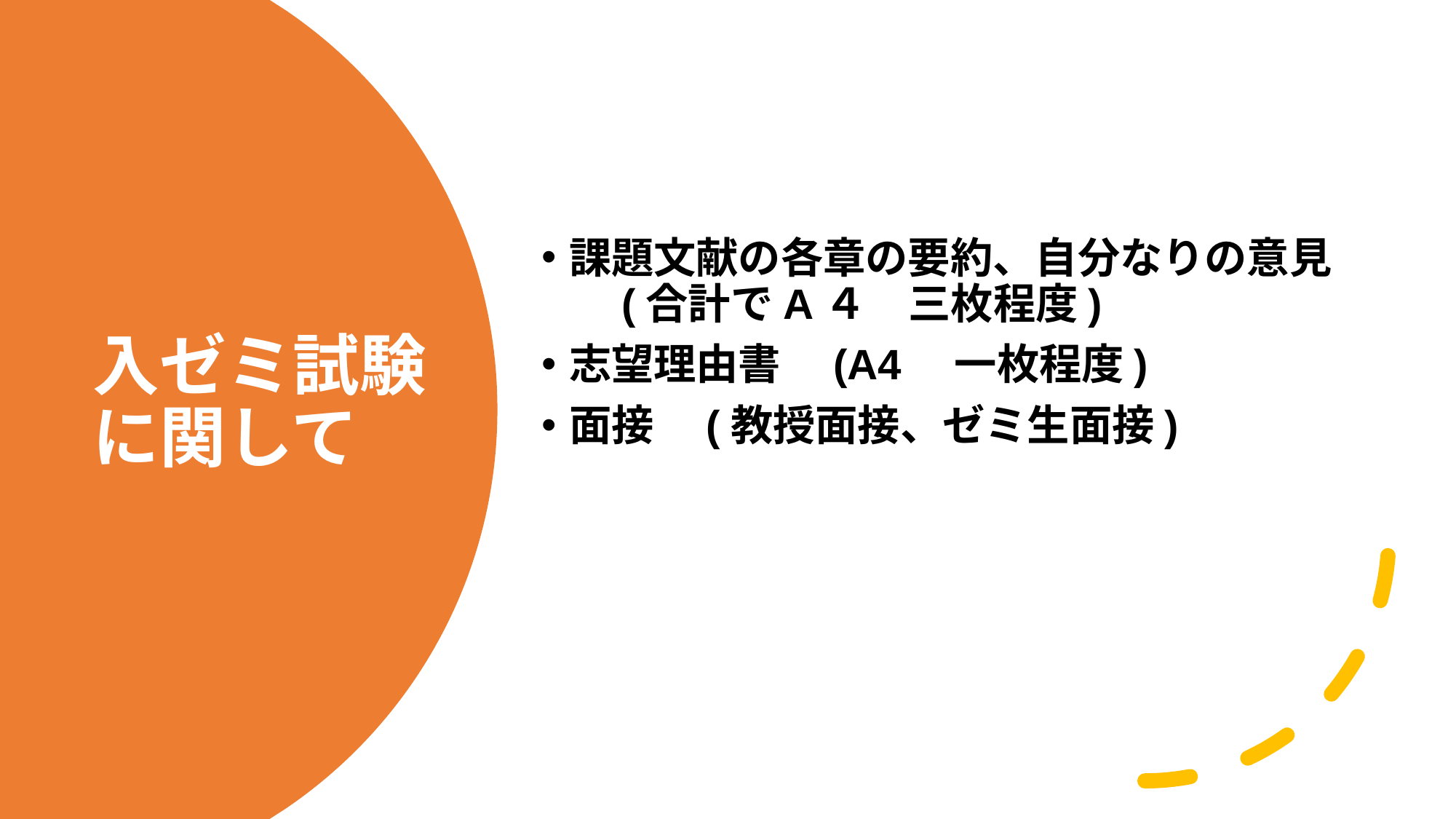

課題文献の各章の要約、自分なりの意見　(合計でA４　三枚程度)
志望理由書　(A4　一枚程度)
面接　(教授面接、ゼミ生面接)

# 入ゼミ試験に関して